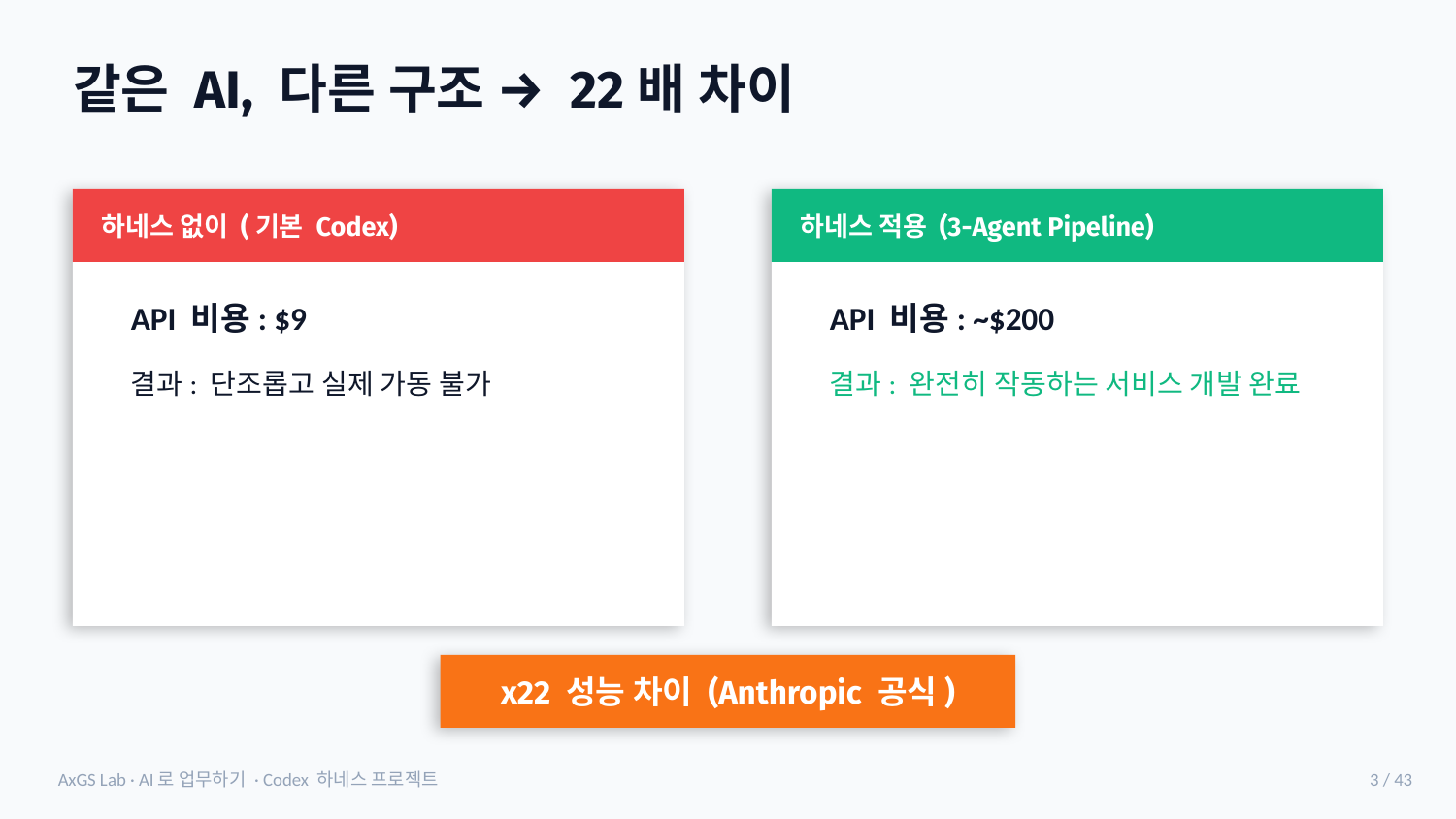

같은 AI, 다른 구조 → 22배 차이

하네스 없이 (기본 Codex)

하네스 적용 (3-Agent Pipeline)
API 비용: $9

결과: 단조롭고 실제 가동 불가
API 비용: ~$200

결과: 완전히 작동하는 서비스 개발 완료

x22 성능 차이 (Anthropic 공식)
AxGS Lab · AI로 업무하기 · Codex 하네스 프로젝트
3 / 43